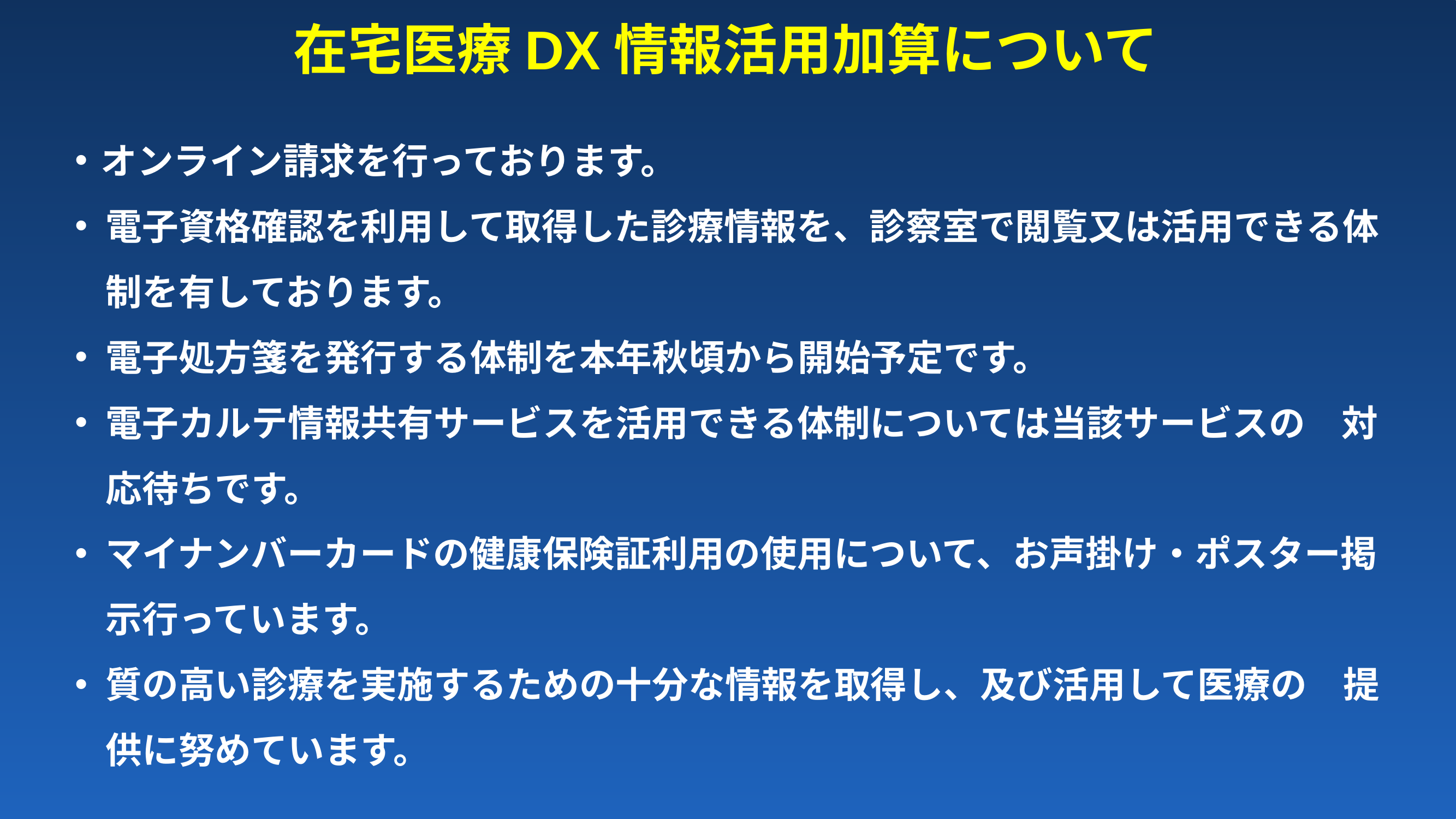

在宅医療DX情報活用加算について
オンライン請求を行っております。
電子資格確認を利用して取得した診療情報を、診察室で閲覧又は活用できる体制を有しております。
電子処方箋を発行する体制を本年秋頃から開始予定です。
電子カルテ情報共有サービスを活用できる体制については当該サービスの　対応待ちです。
マイナンバーカードの健康保険証利用の使用について、お声掛け・ポスター掲示行っています。
質の高い診療を実施するための十分な情報を取得し、及び活用して医療の　提供に努めています。